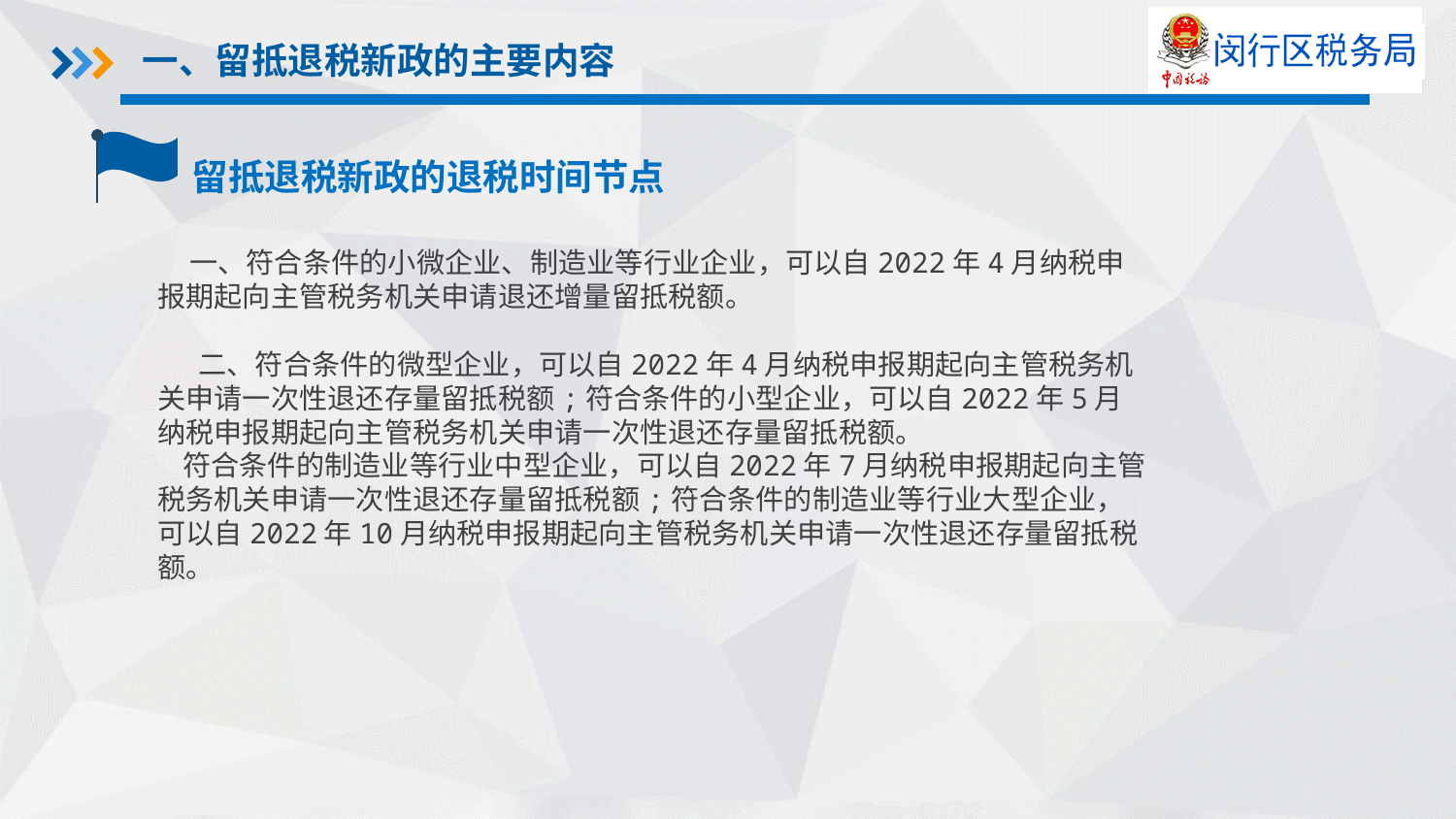

一、留抵退税新政的主要内容

留抵退税新政的退税时间节点

    一、符合条件的小微企业、制造业等行业企业，可以自2022年4月纳税申报期起向主管税务机关申请退还增量留抵税额。

　  二、符合条件的微型企业，可以自2022年4月纳税申报期起向主管税务机关申请一次性退还存量留抵税额;符合条件的小型企业，可以自2022年5月纳税申报期起向主管税务机关申请一次性退还存量留抵税额。
    符合条件的制造业等行业中型企业，可以自2022年7月纳税申报期起向主管税务机关申请一次性退还存量留抵税额;符合条件的制造业等行业大型企业，可以自2022年10月纳税申报期起向主管税务机关申请一次性退还存量留抵税额。